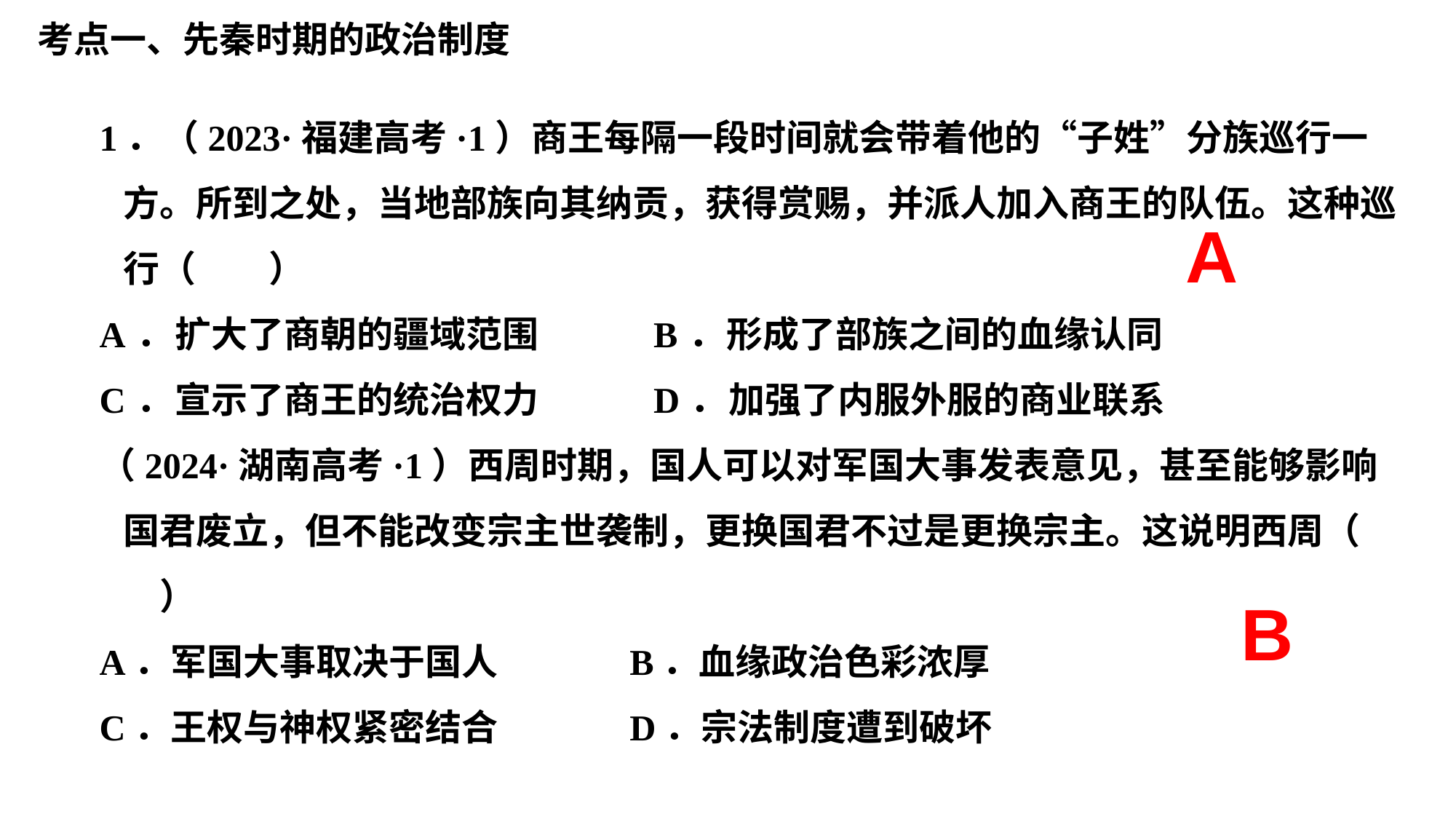

考点一、先秦时期的政治制度
1．（2023·福建高考·1）商王每隔一段时间就会带着他的“子姓”分族巡行一方。所到之处，当地部族向其纳贡，获得赏赐，并派人加入商王的队伍。这种巡行（　　）
A．扩大了商朝的疆域范围             B．形成了部族之间的血缘认同
C．宣示了商王的统治权力             D．加强了内服外服的商业联系
（2024·湖南高考·1）西周时期，国人可以对军国大事发表意见，甚至能够影响国君废立，但不能改变宗主世袭制，更换国君不过是更换宗主。这说明西周（　　）
A．军国大事取决于国人               B．血缘政治色彩浓厚
C．王权与神权紧密结合               D．宗法制度遭到破坏

A
B